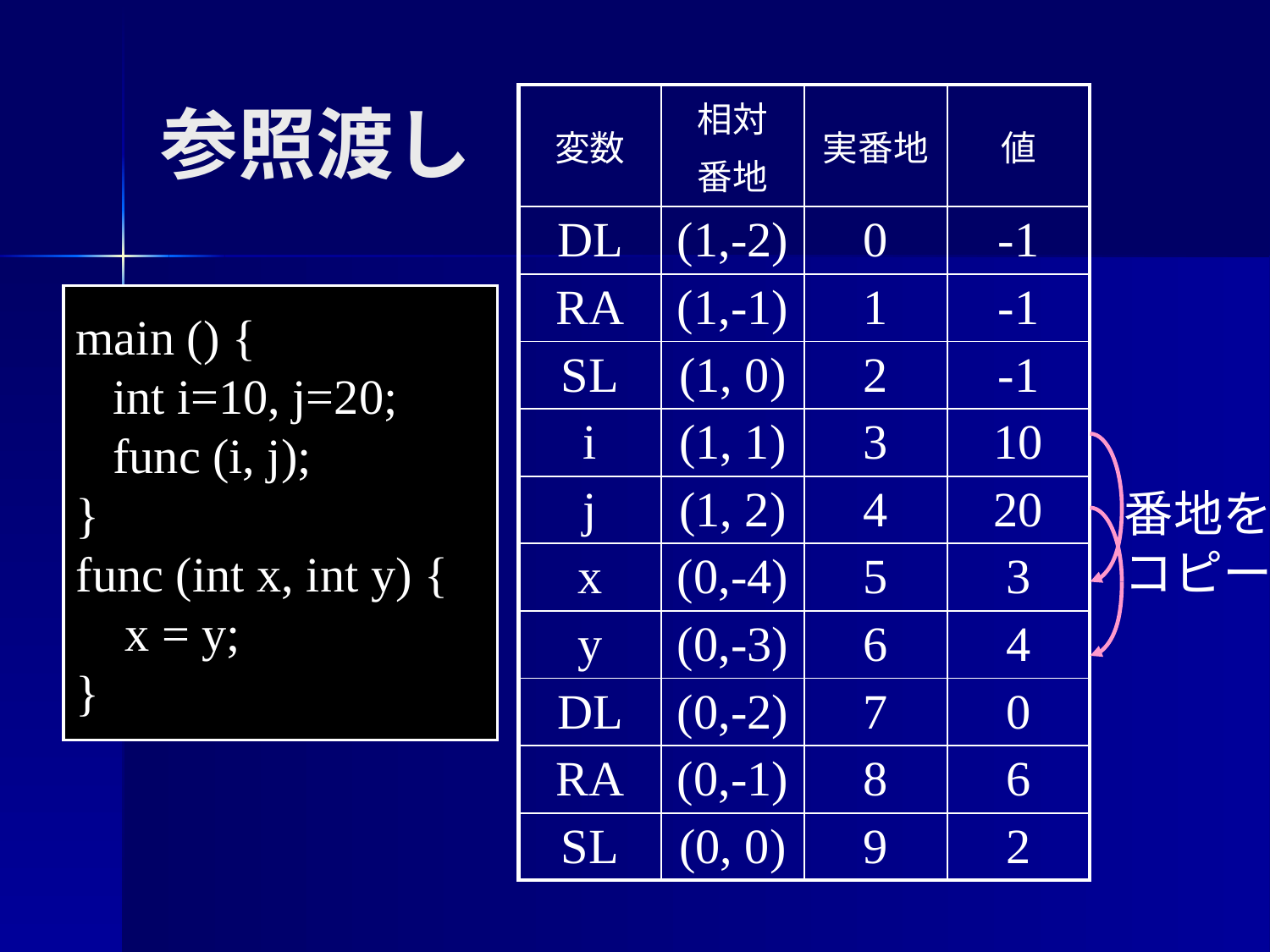

参照渡し
| 変数 | 相対 番地 | 実番地 | 値 |
| --- | --- | --- | --- |
| DL | (1,-2) | 0 | -1 |
| RA | (1,-1) | 1 | -1 |
| SL | (1, 0) | 2 | -1 |
| i | (1, 1) | 3 | 10 |
| j | (1, 2) | 4 | 20 |
| x | (0,-4) | 5 | 3 |
| y | (0,-3) | 6 | 4 |
| DL | (0,-2) | 7 | 0 |
| RA | (0,-1) | 8 | 6 |
| SL | (0, 0) | 9 | 2 |
main () {
   int i=10, j=20;
   func (i, j);
}
func (int x, int y) {
    x = y;
}

番地を
コピー